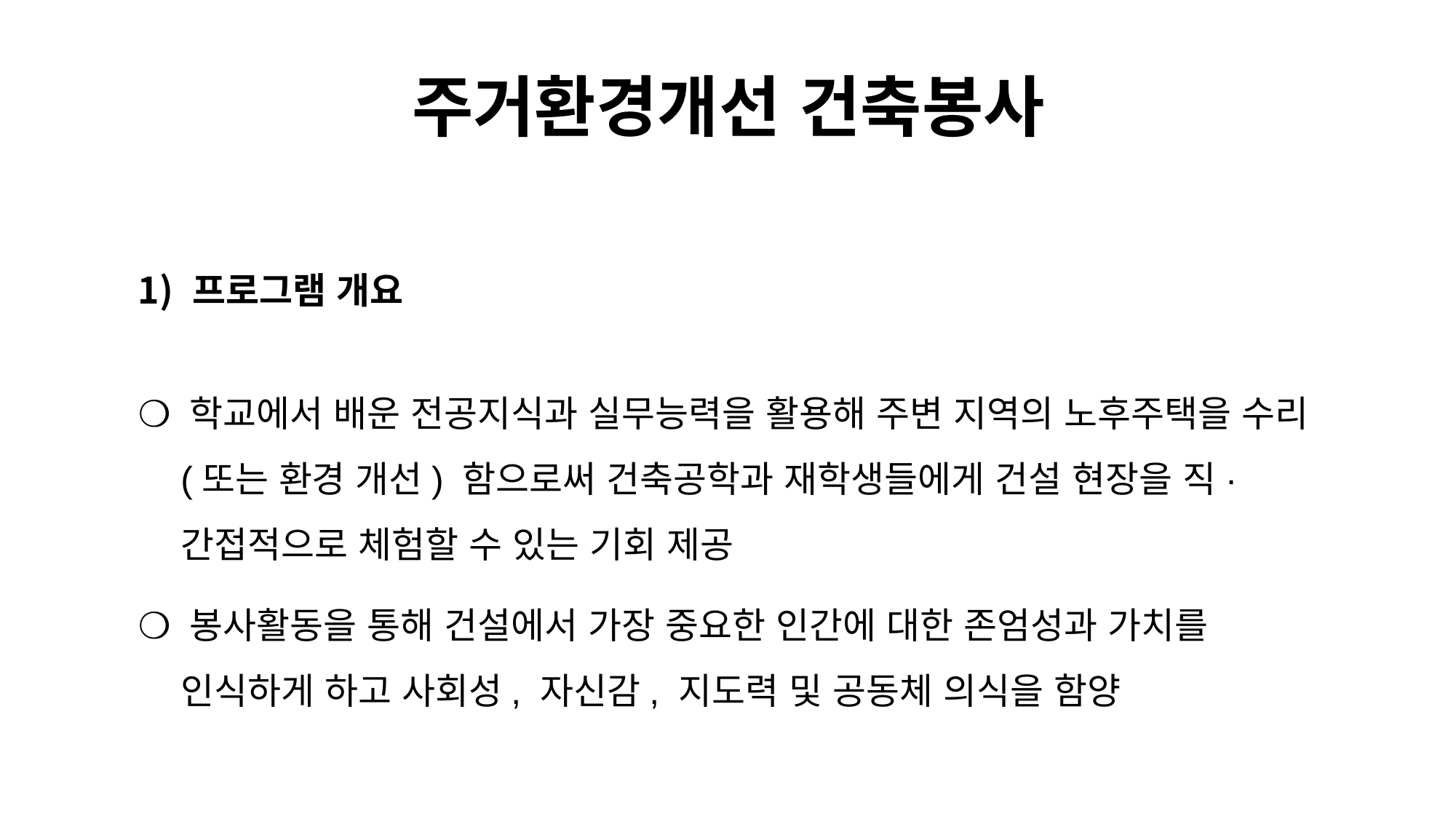

# 주거환경개선 건축봉사
프로그램 개요

❍ 학교에서 배운 전공지식과 실무능력을 활용해 주변 지역의 노후주택을 수리(또는 환경 개선) 함으로써 건축공학과 재학생들에게 건설 현장을 직·간접적으로 체험할 수 있는 기회 제공
❍ 봉사활동을 통해 건설에서 가장 중요한 인간에 대한 존엄성과 가치를 인식하게 하고 사회성, 자신감, 지도력 및 공동체 의식을 함양